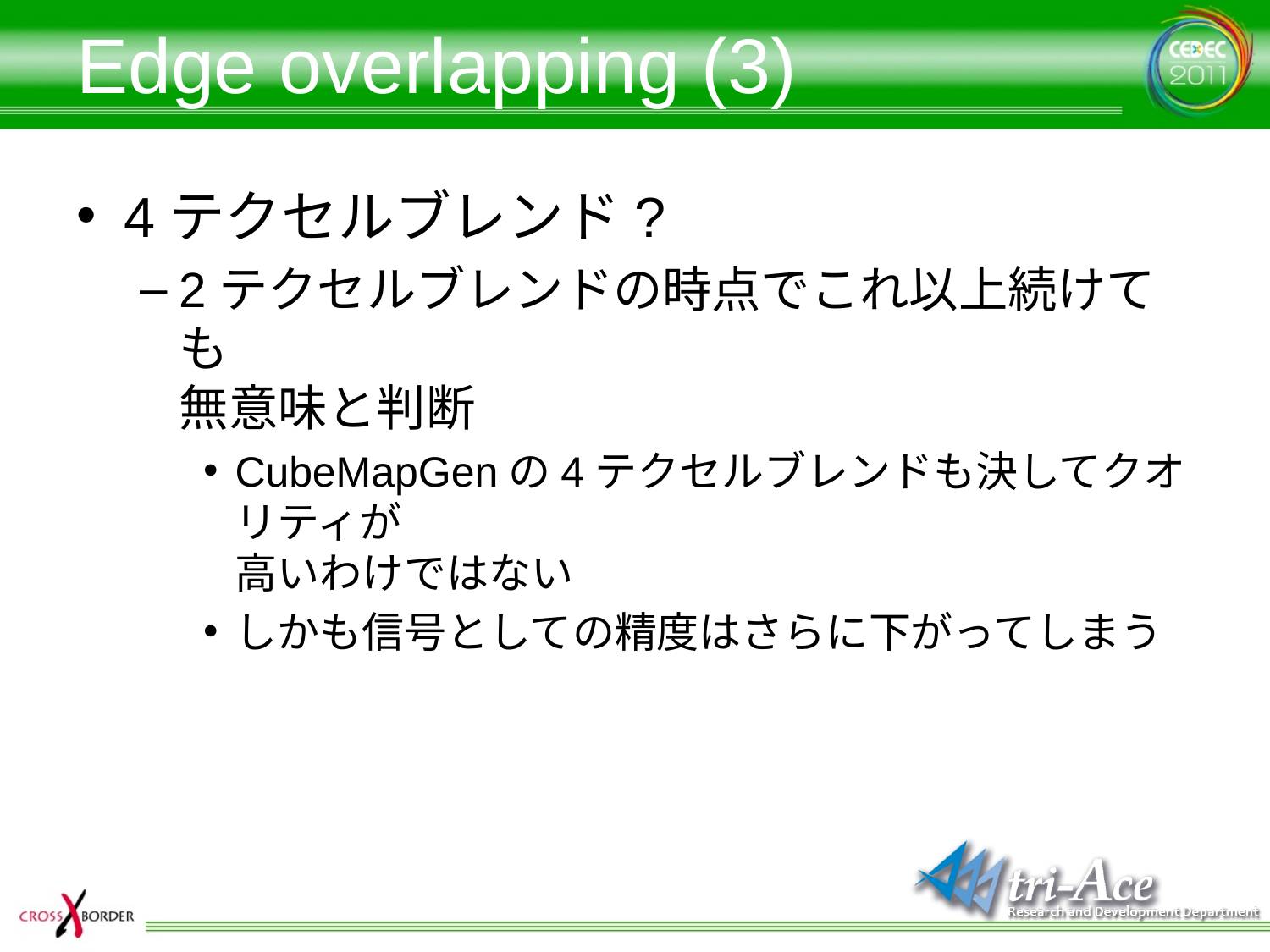

# Edge overlapping (3)
4テクセルブレンド?
2テクセルブレンドの時点でこれ以上続けても
無意味と判断
CubeMapGenの4テクセルブレンドも決してクオリティが
高いわけではない
しかも信号としての精度はさらに下がってしまう